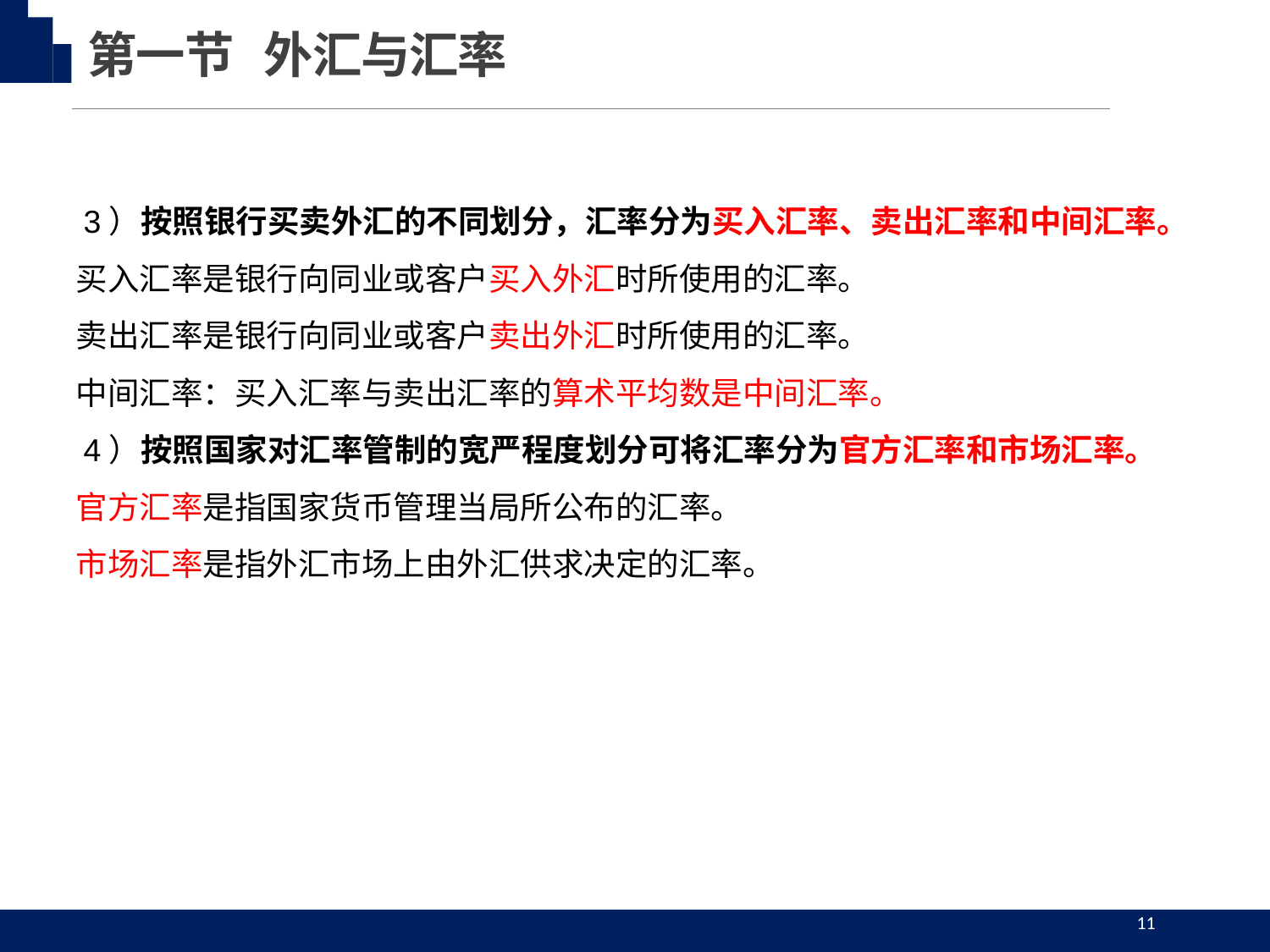

第一节   外汇与汇率
　　3）按照银行买卖外汇的不同划分，汇率分为买入汇率、卖出汇率和中间汇率。
　　买入汇率是银行向同业或客户买入外汇时所使用的汇率。
　　卖出汇率是银行向同业或客户卖出外汇时所使用的汇率。
　　中间汇率：买入汇率与卖出汇率的算术平均数是中间汇率。
　　4）按照国家对汇率管制的宽严程度划分可将汇率分为官方汇率和市场汇率。
　　官方汇率是指国家货币管理当局所公布的汇率。
　　市场汇率是指外汇市场上由外汇供求决定的汇率。
11